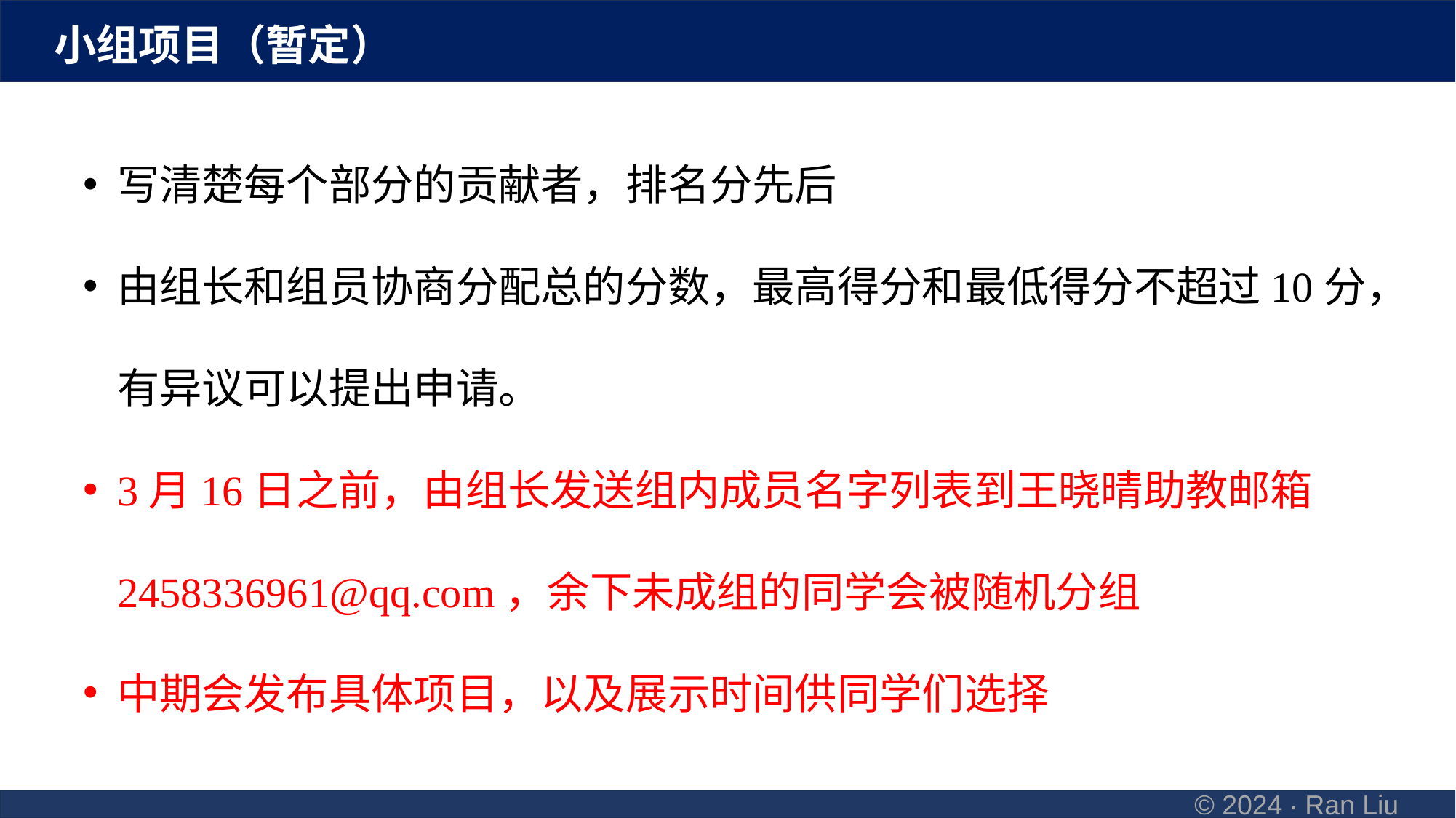

小组项目（暂定）
写清楚每个部分的贡献者，排名分先后
由组长和组员协商分配总的分数，最高得分和最低得分不超过10分，有异议可以提出申请。
3月16日之前，由组长发送组内成员名字列表到王晓晴助教邮箱2458336961@qq.com，余下未成组的同学会被随机分组
中期会发布具体项目，以及展示时间供同学们选择